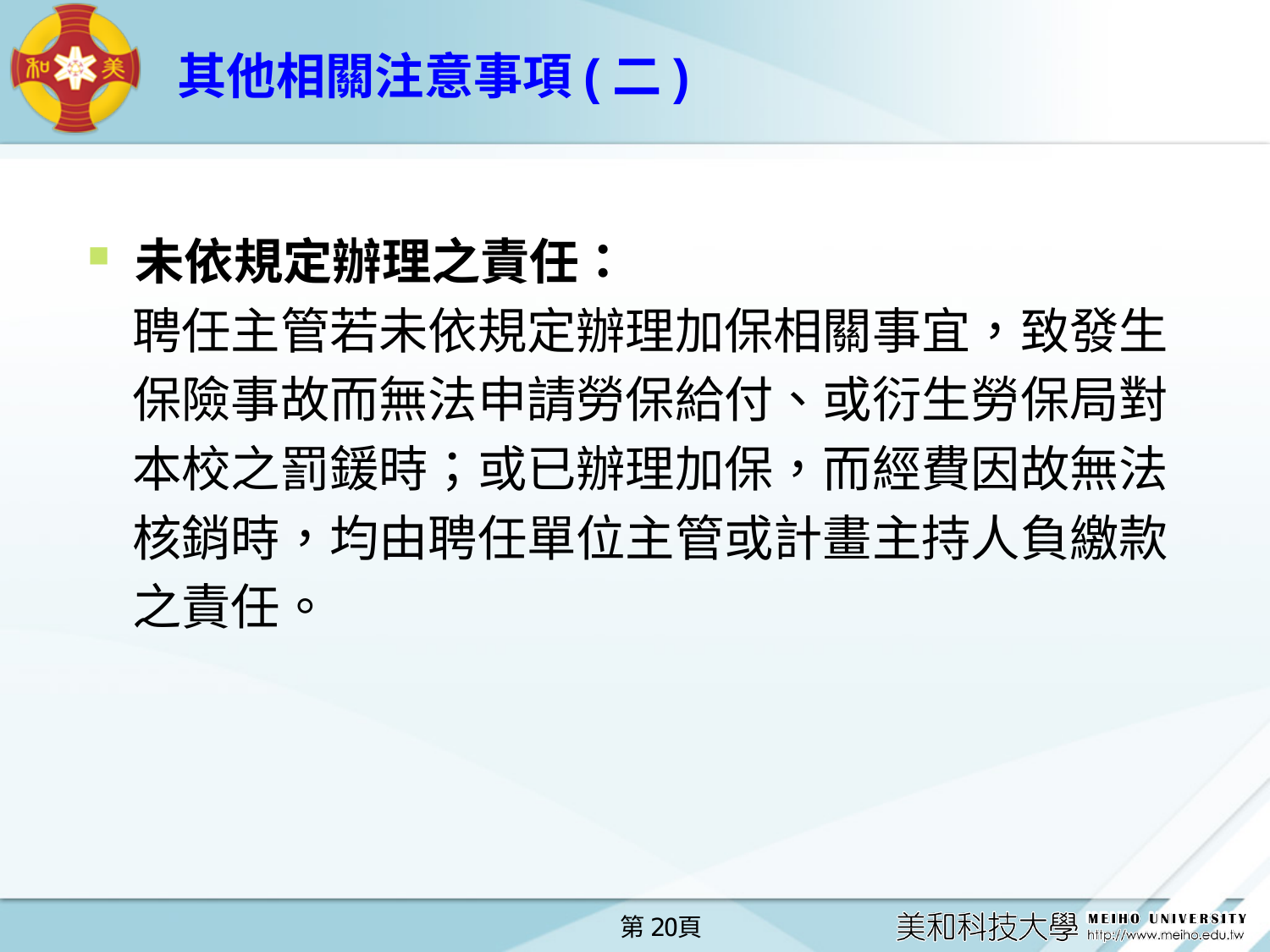

# 其他相關注意事項(二)
未依規定辦理之責任：
   聘任主管若未依規定辦理加保相關事宜，致發生
   保險事故而無法申請勞保給付、或衍生勞保局對
   本校之罰鍰時；或已辦理加保，而經費因故無法
   核銷時，均由聘任單位主管或計畫主持人負繳款
   之責任。